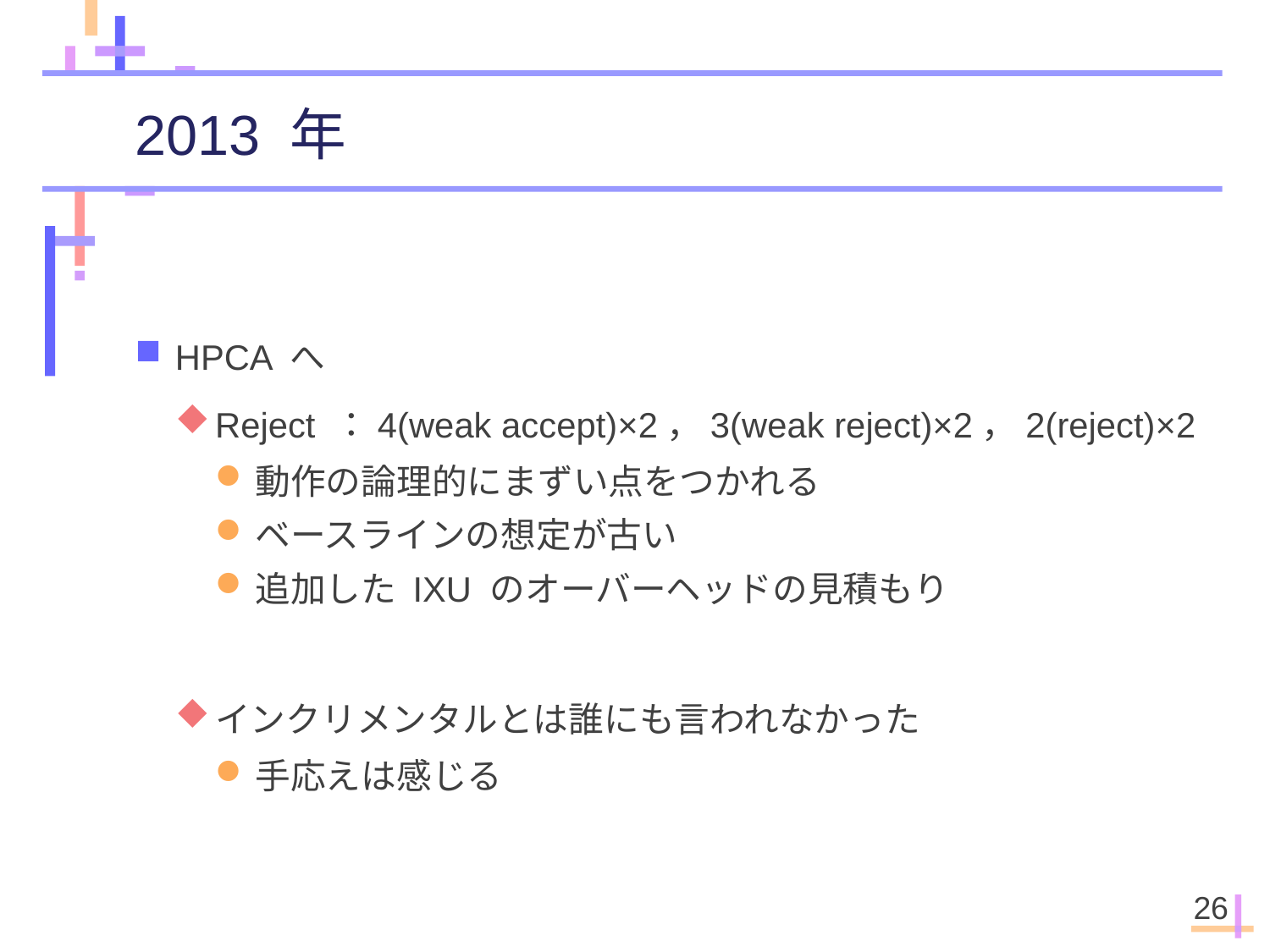

# 2013 年
HPCA へ
Reject ：4(weak accept)×2，3(weak reject)×2，2(reject)×2
動作の論理的にまずい点をつかれる
ベースラインの想定が古い
追加した IXU のオーバーヘッドの見積もり

インクリメンタルとは誰にも言われなかった
手応えは感じる
26